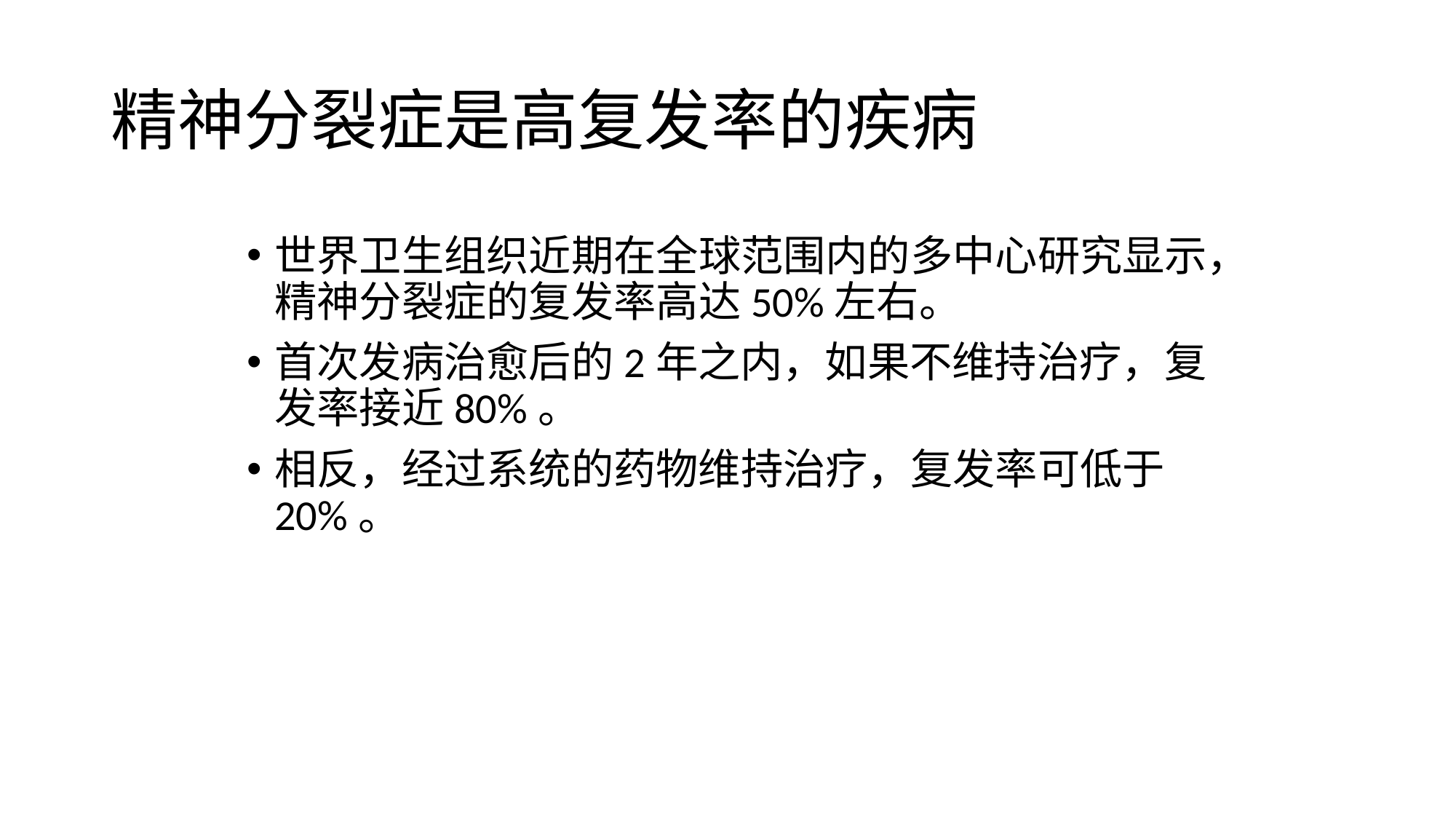

# 精神分裂症是高复发率的疾病
世界卫生组织近期在全球范围内的多中心研究显示，精神分裂症的复发率高达50%左右。
首次发病治愈后的2年之内，如果不维持治疗，复发率接近80%。
相反，经过系统的药物维持治疗，复发率可低于20%。

32